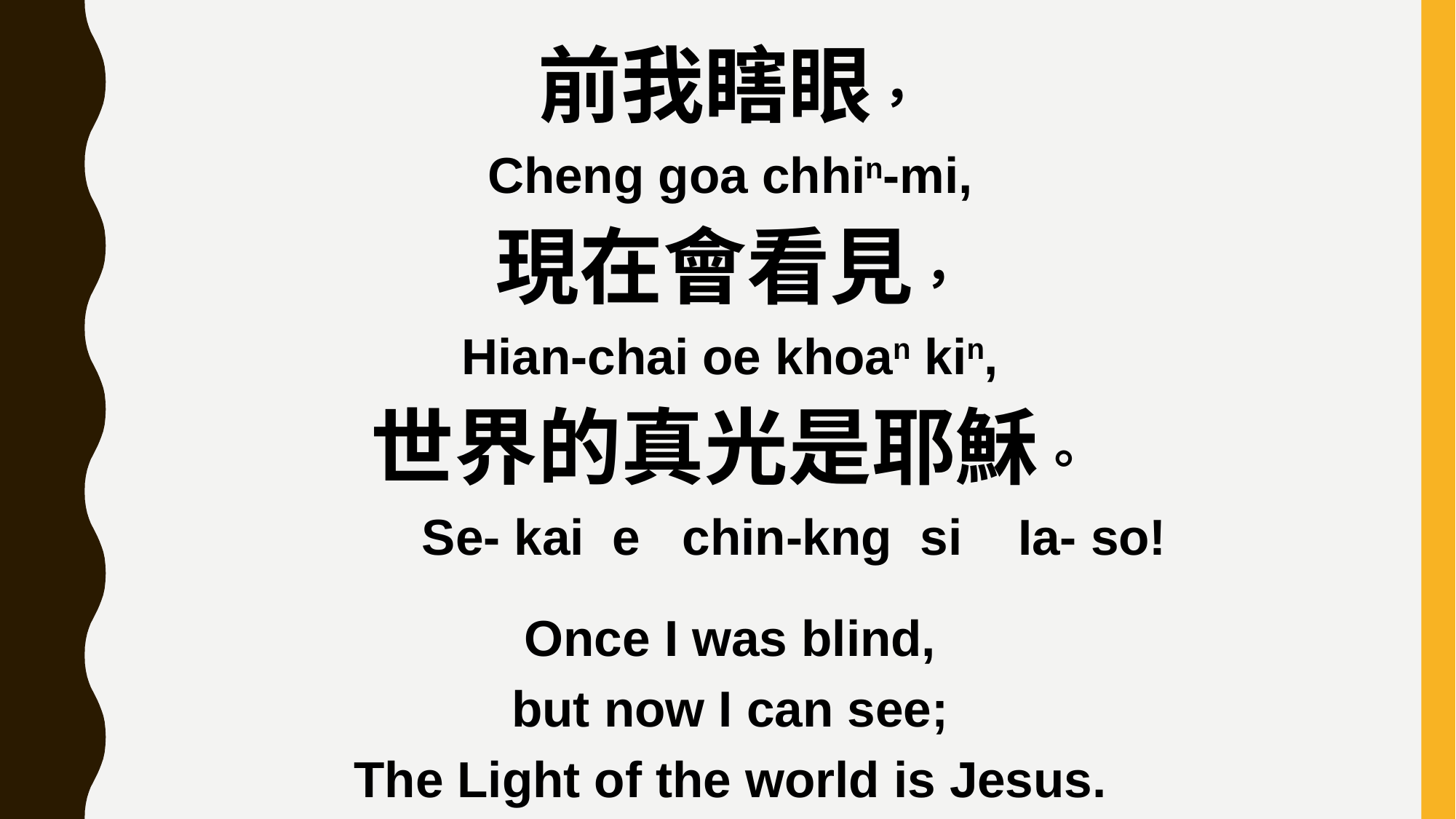

前我瞎眼，
Cheng goa chhin-mi,
現在會看見，
Hian-chai oe khoan kin,
世界的真光是耶穌。
                Se- kai  e   chin-kng  si    Ia- so!

Once I was blind,
but now I can see;
The Light of the world is Jesus.